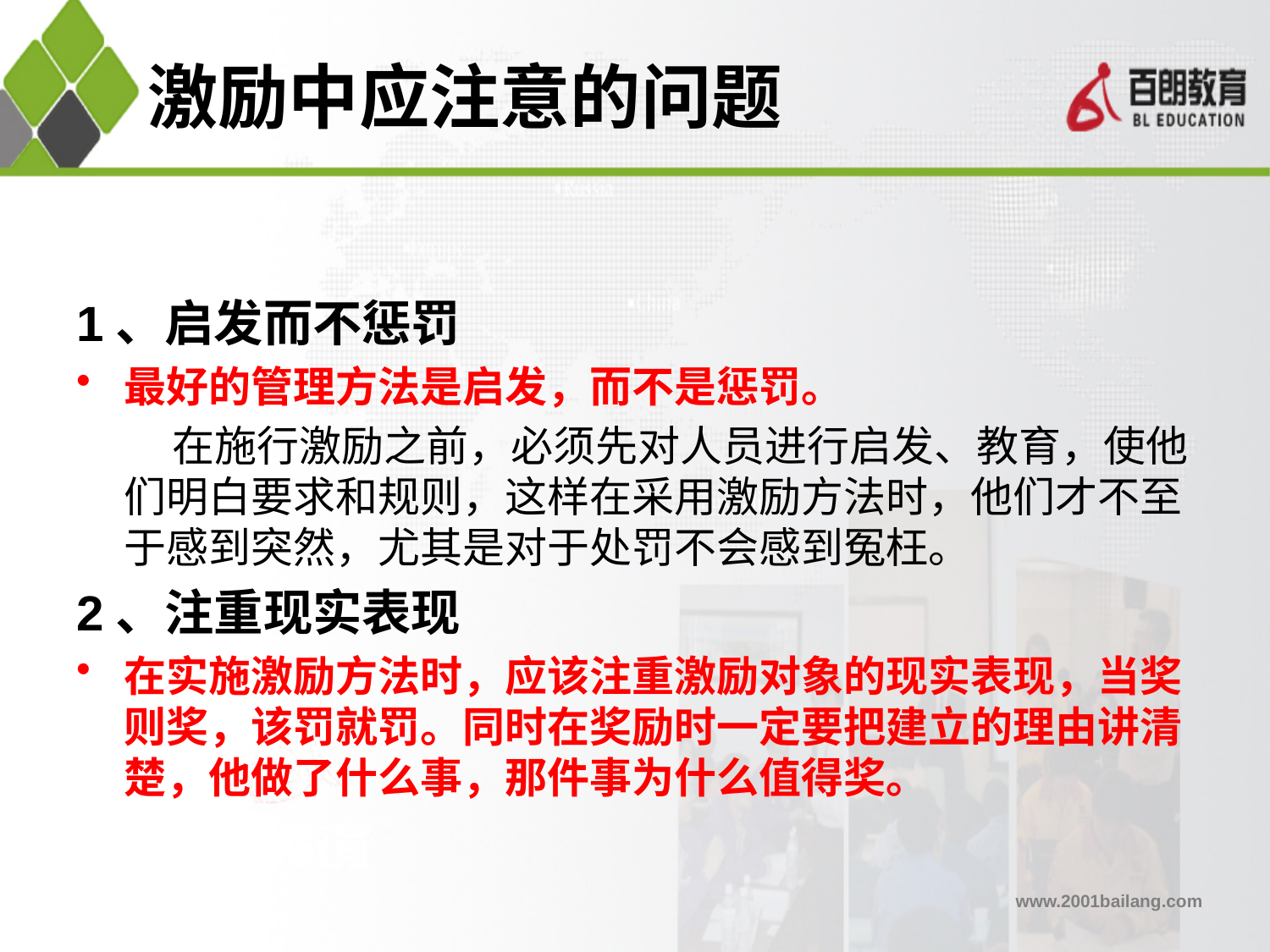

# 激励中应注意的问题
1、启发而不惩罚
最好的管理方法是启发，而不是惩罚。
         在施行激励之前，必须先对人员进行启发、教育，使他们明白要求和规则，这样在采用激励方法时，他们才不至于感到突然，尤其是对于处罚不会感到冤枉。
2、注重现实表现
在实施激励方法时，应该注重激励对象的现实表现，当奖则奖，该罚就罚。同时在奖励时一定要把建立的理由讲清楚，他做了什么事，那件事为什么值得奖。